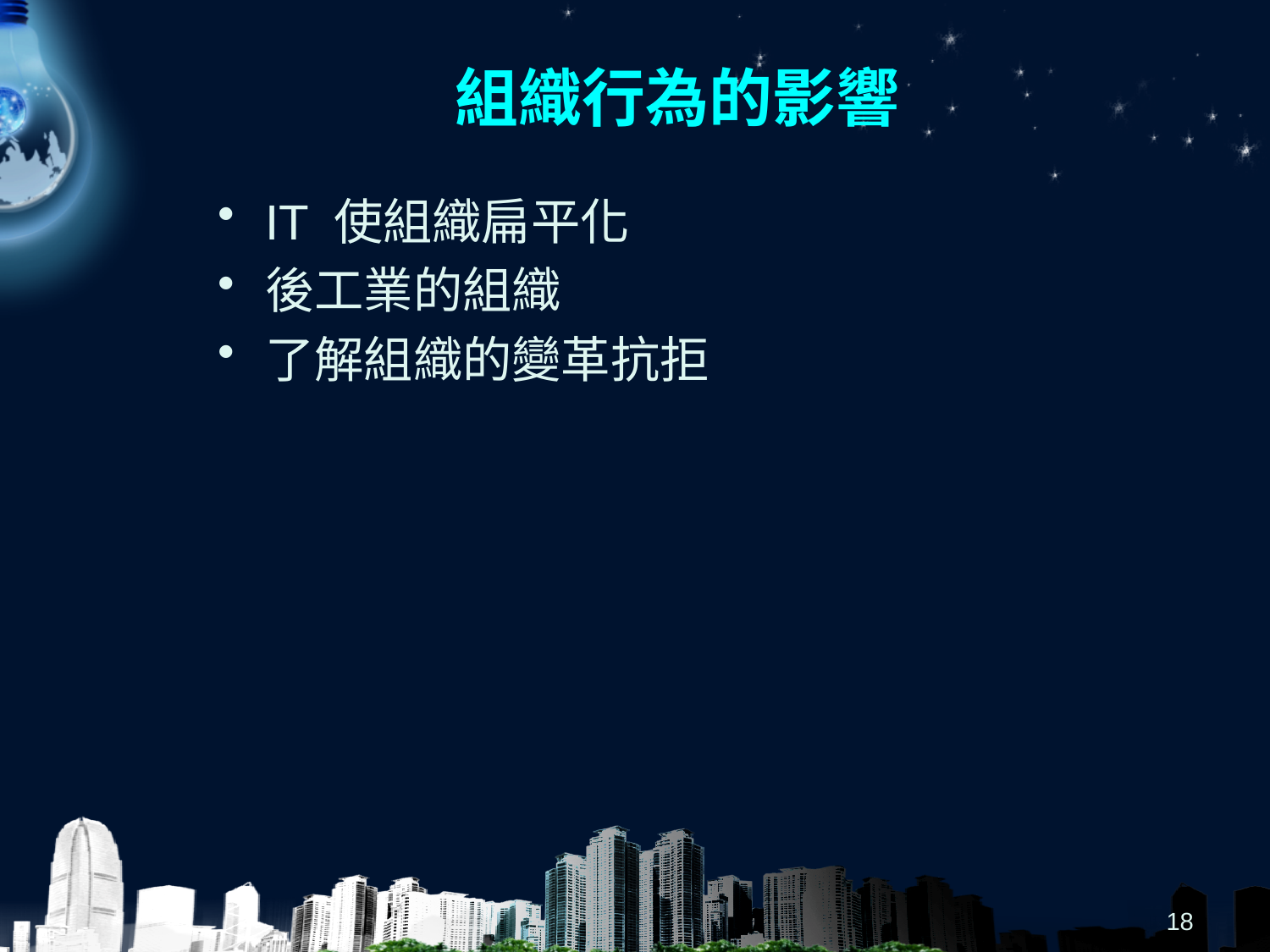

# 組織行為的影響
IT 使組織扁平化
後工業的組織
了解組織的變革抗拒
18